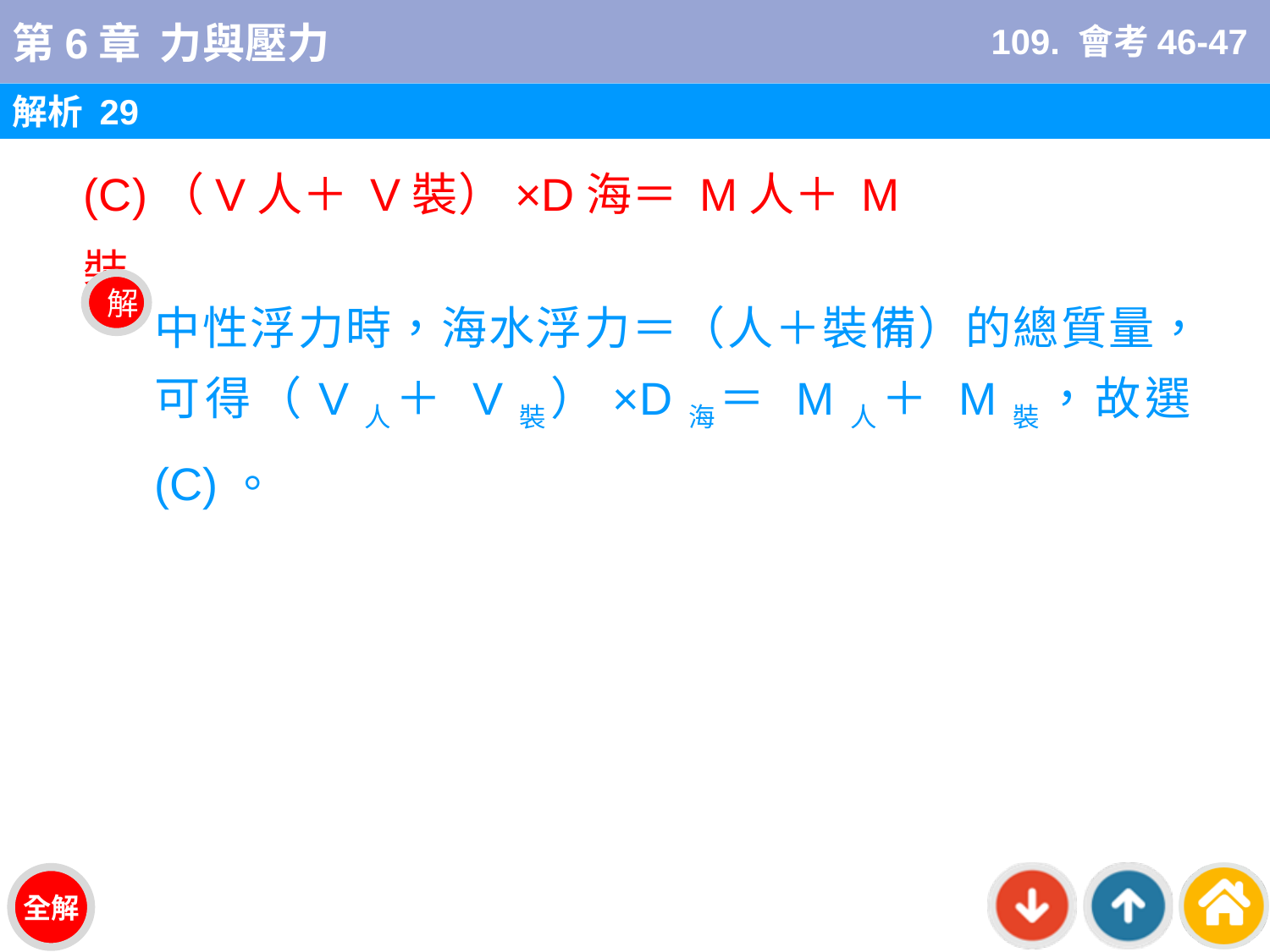

109. 會考46-47
解析 29
(C)（V人＋ V裝）×D海＝ M人＋ M裝
中性浮力時，海水浮力＝（人＋裝備）的總質量，可得（V人＋ V裝）×D海＝ M人＋ M裝，故選(C)。
解
全解